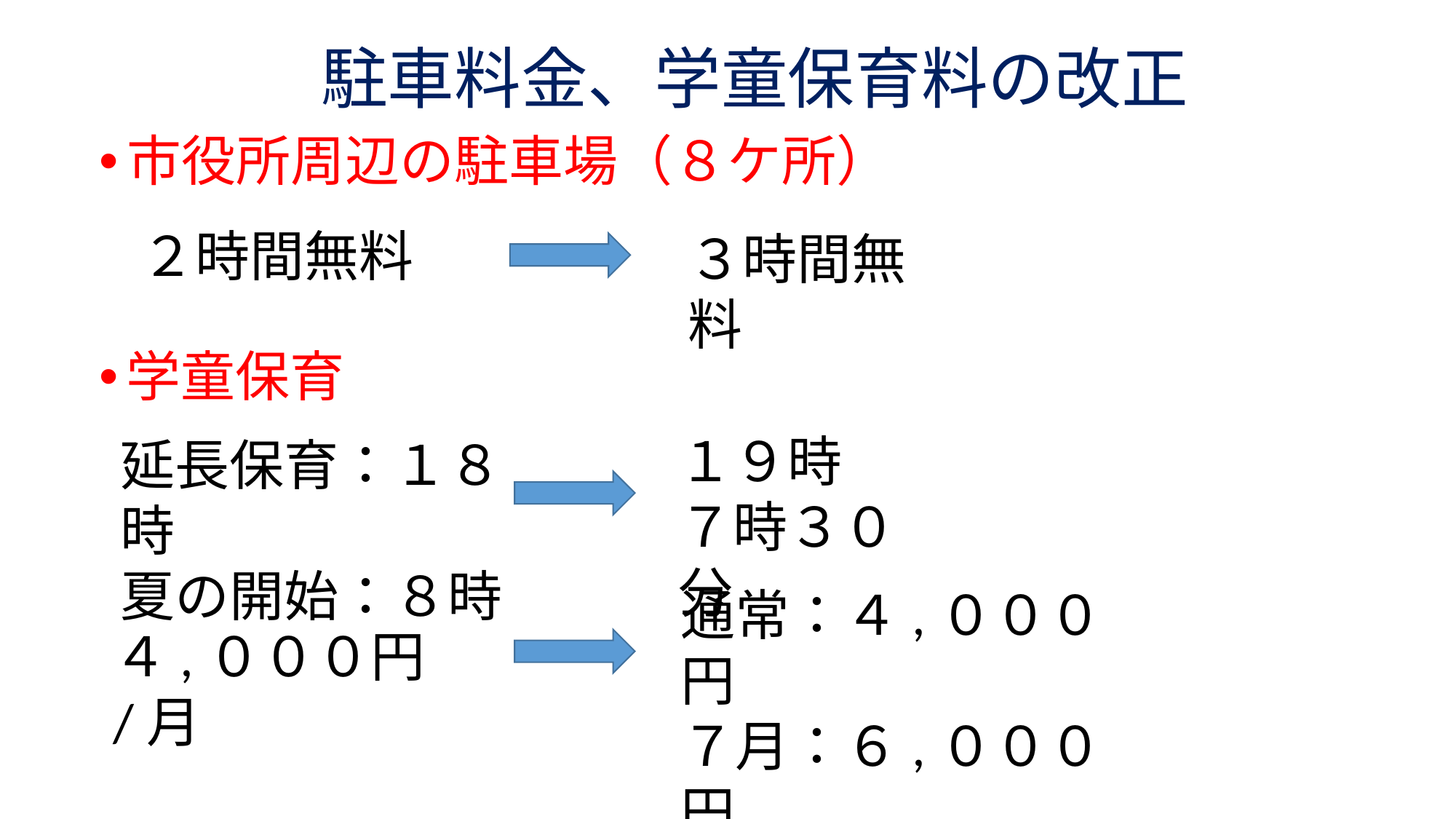

# 駐車料金、学童保育料の改正
市役所周辺の駐車場（８ケ所）

２時間無料
３時間無料
総務費

土木費
学童保育

１９時
７時３０分
延長保育：１８時
夏の開始：８時

通常：４,０００円
７月：６,０００円
８月：８,０００円
４,０００円/月

衛生費